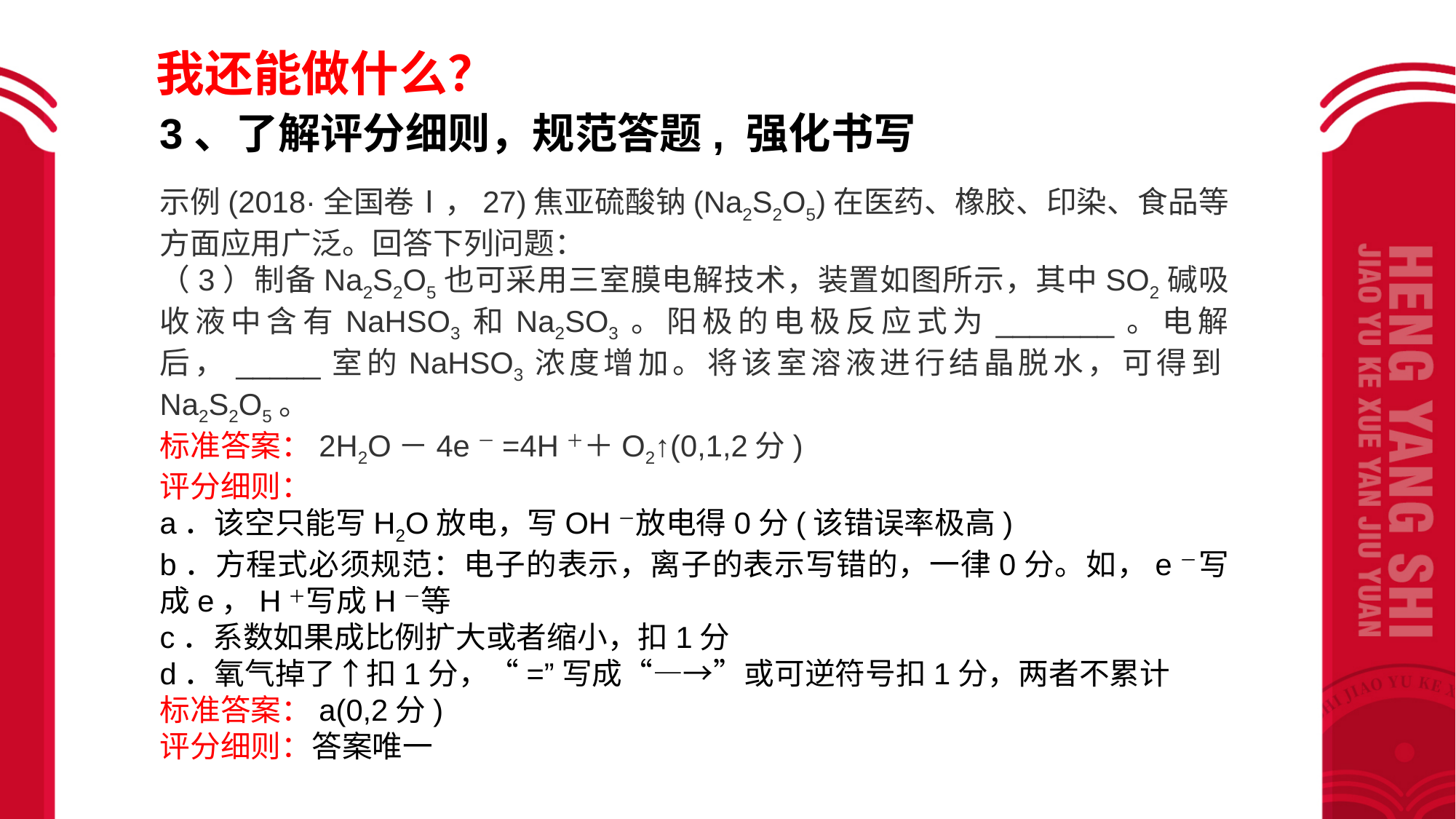

我还能做什么？
3、了解评分细则，规范答题, 强化书写
示例(2018·全国卷Ⅰ，27)焦亚硫酸钠(Na2S2O5)在医药、橡胶、印染、食品等方面应用广泛。回答下列问题：
（3）制备Na2S2O5也可采用三室膜电解技术，装置如图所示，其中SO2碱吸收液中含有NaHSO3和Na2SO3。阳极的电极反应式为_______。电解后，_____室的NaHSO3浓度增加。将该室溶液进行结晶脱水，可得到Na2S2O5。
标准答案：2H2O－4e－=4H＋＋O2↑(0,1,2分)
评分细则：
a．该空只能写H2O放电，写OH－放电得0分(该错误率极高)
b．方程式必须规范：电子的表示，离子的表示写错的，一律0分。如，e－写成e，H＋写成H－等
c．系数如果成比例扩大或者缩小，扣1分
d．氧气掉了↑扣1分，“=”写成“―→”或可逆符号扣1分，两者不累计
标准答案：a(0,2分)
评分细则：答案唯一